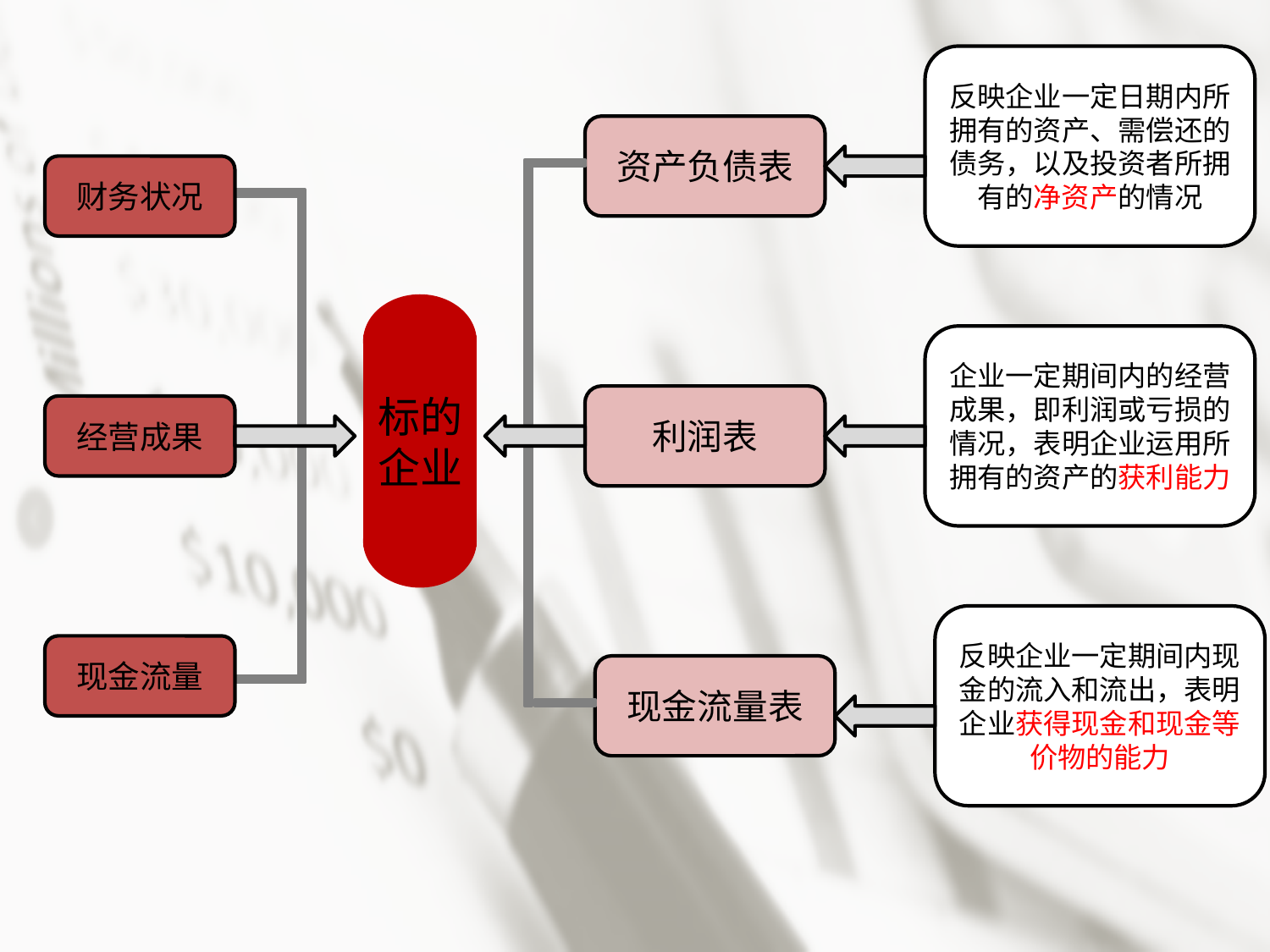

反映企业一定日期内所拥有的资产、需偿还的债务，以及投资者所拥有的净资产的情况
资产负债表

财务状况

企业一定期间内的经营成果，即利润或亏损的情况，表明企业运用所拥有的资产的获利能力
标的企业
利润表
经营成果

反映企业一定期间内现金的流入和流出，表明企业获得现金和现金等价物的能力
现金流量
现金流量表